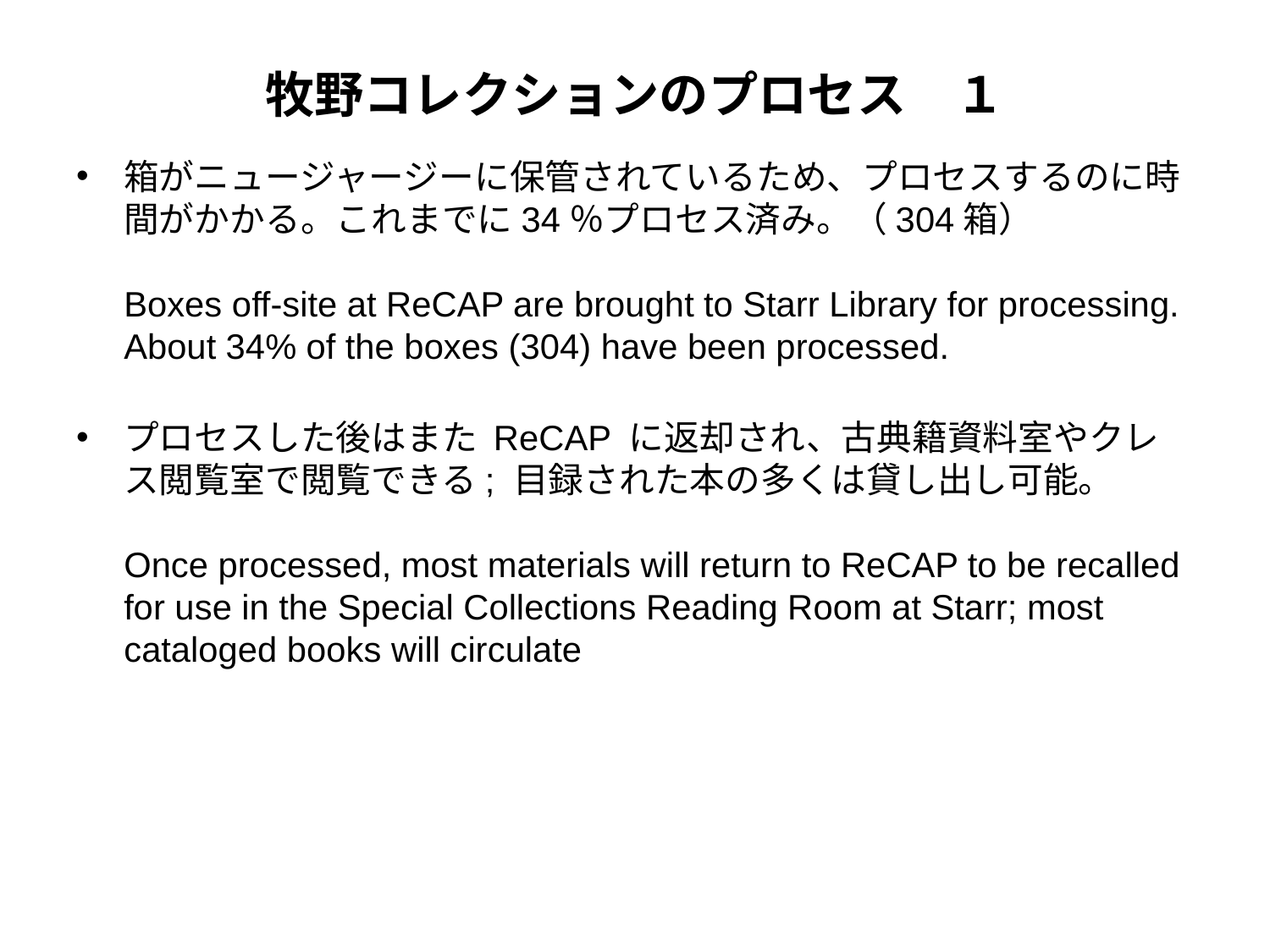

# 牧野コレクションのプロセス　１
箱がニュージャージーに保管されているため、プロセスするのに時間がかかる。これまでに34％プロセス済み。（304箱）
Boxes off-site at ReCAP are brought to Starr Library for processing. About 34% of the boxes (304) have been processed.
プロセスした後はまた ReCAP に返却され、古典籍資料室やクレス閲覧室で閲覧できる; 目録された本の多くは貸し出し可能。
Once processed, most materials will return to ReCAP to be recalled for use in the Special Collections Reading Room at Starr; most cataloged books will circulate